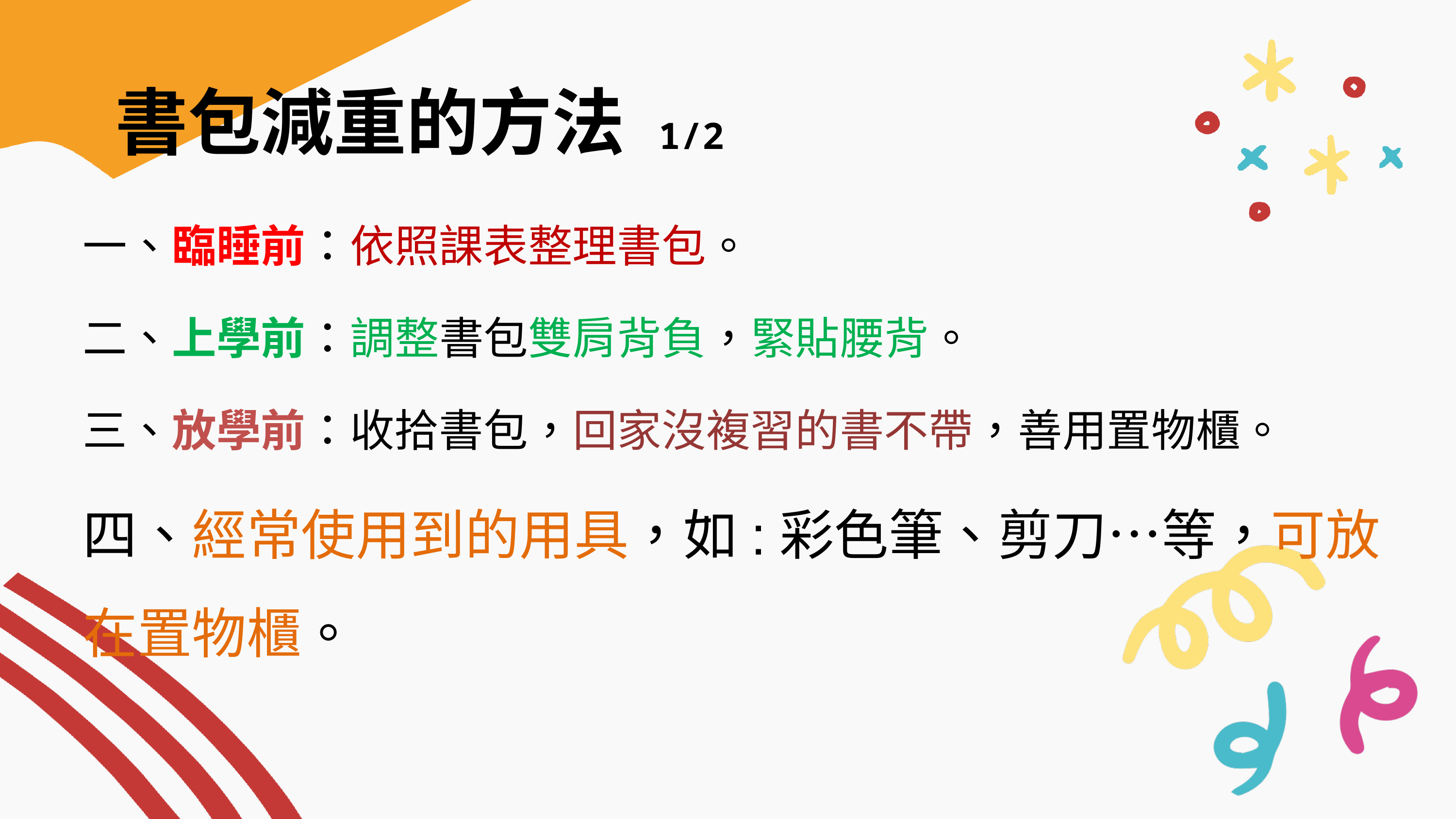

書包減重的方法 1/2
一、臨睡前：依照課表整理書包。
二、上學前：調整書包雙肩背負，緊貼腰背。
三、放學前：收拾書包，回家沒複習的書不帶，善用置物櫃。
四、經常使用到的用具，如:彩色筆、剪刀…等，可放在置物櫃。